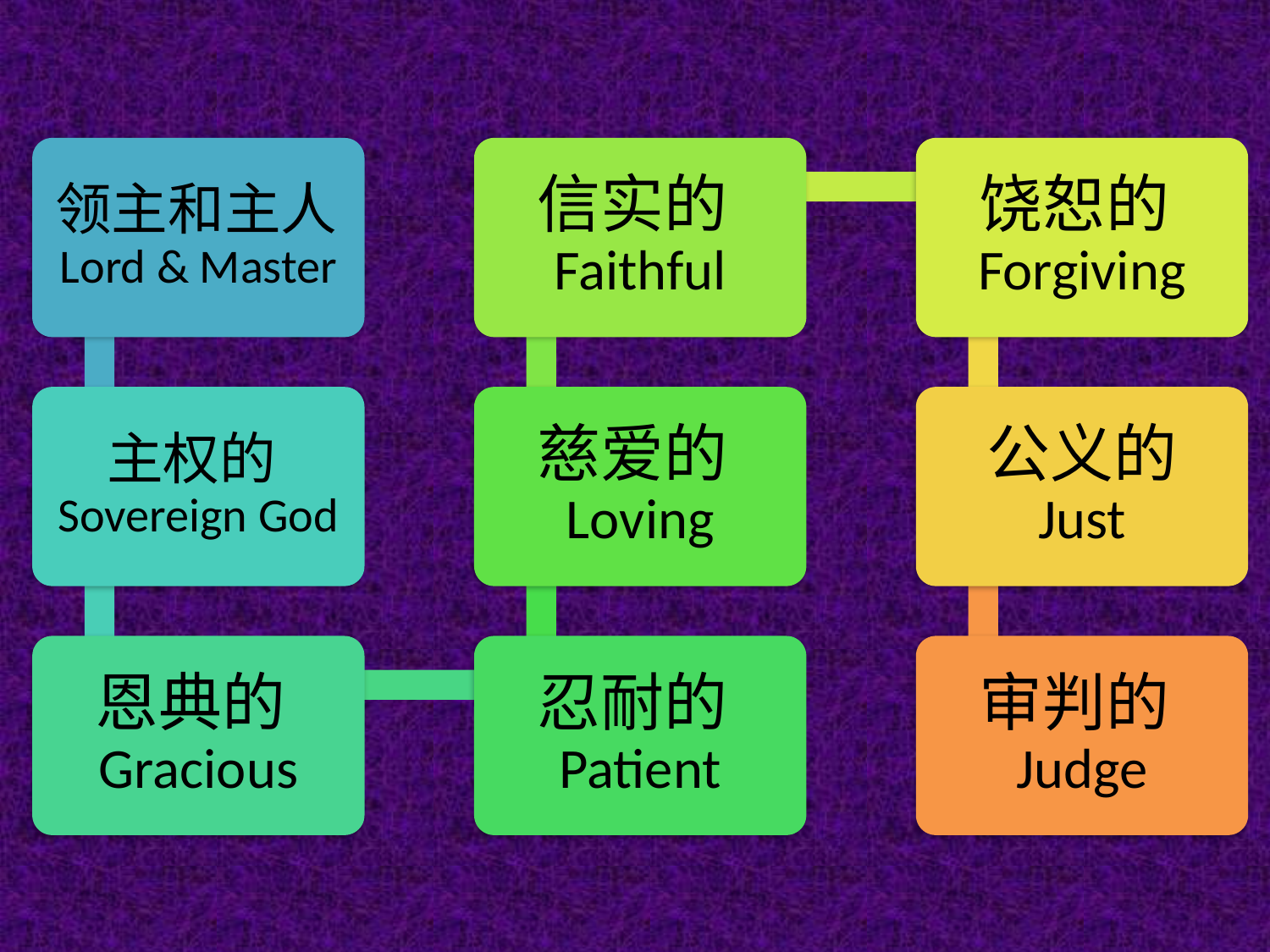

领主和主人Lord & Master
主权的Sovereign God
恩典的Gracious
忍耐的Patient
慈爱的Loving
信实的Faithful
饶恕的Forgiving
公义的 Just
审判的Judge